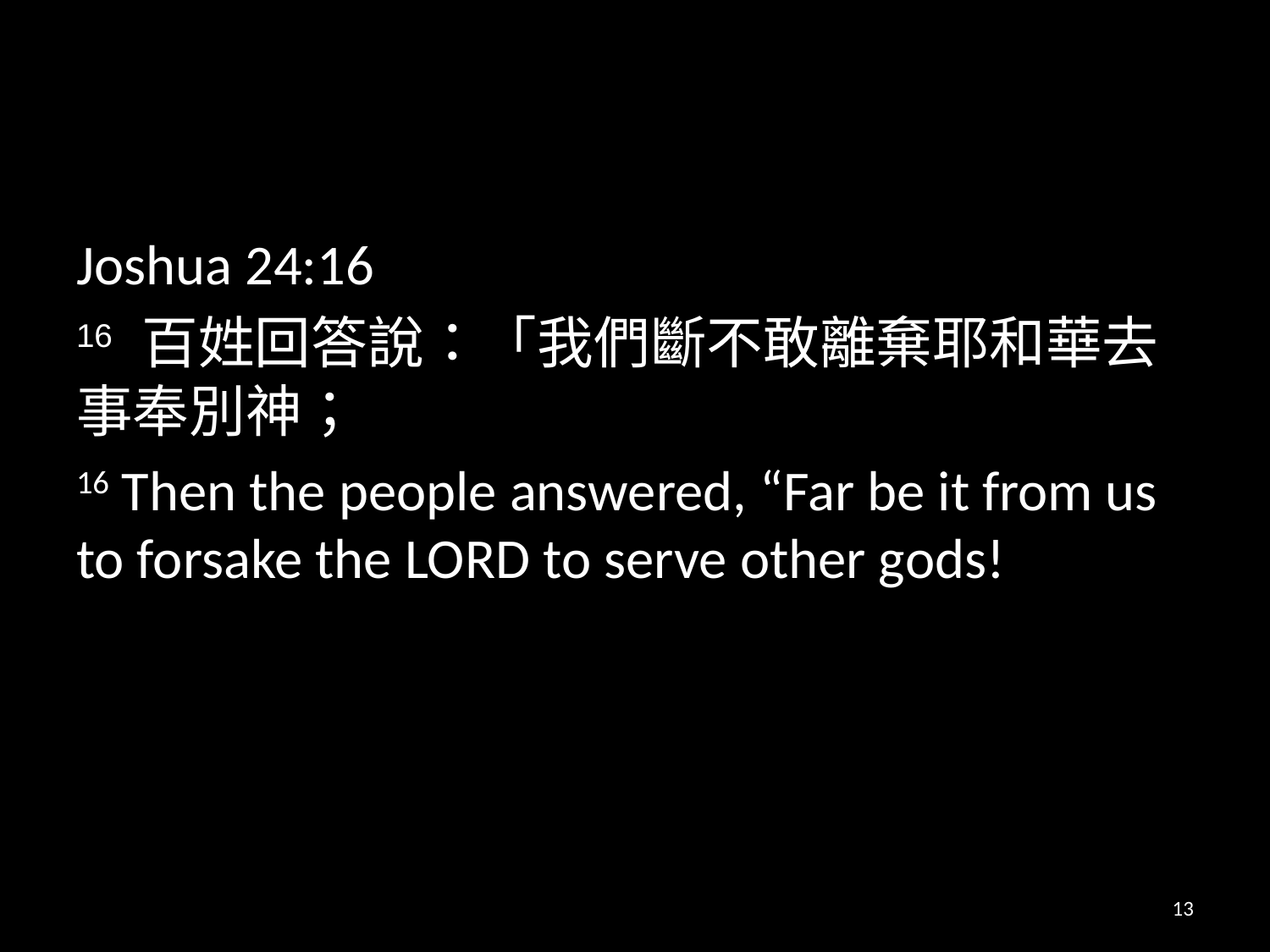

#
Joshua 24:16
16 百姓回答說：「我們斷不敢離棄耶和華去事奉別神；
16 Then the people answered, “Far be it from us to forsake the Lord to serve other gods!
13